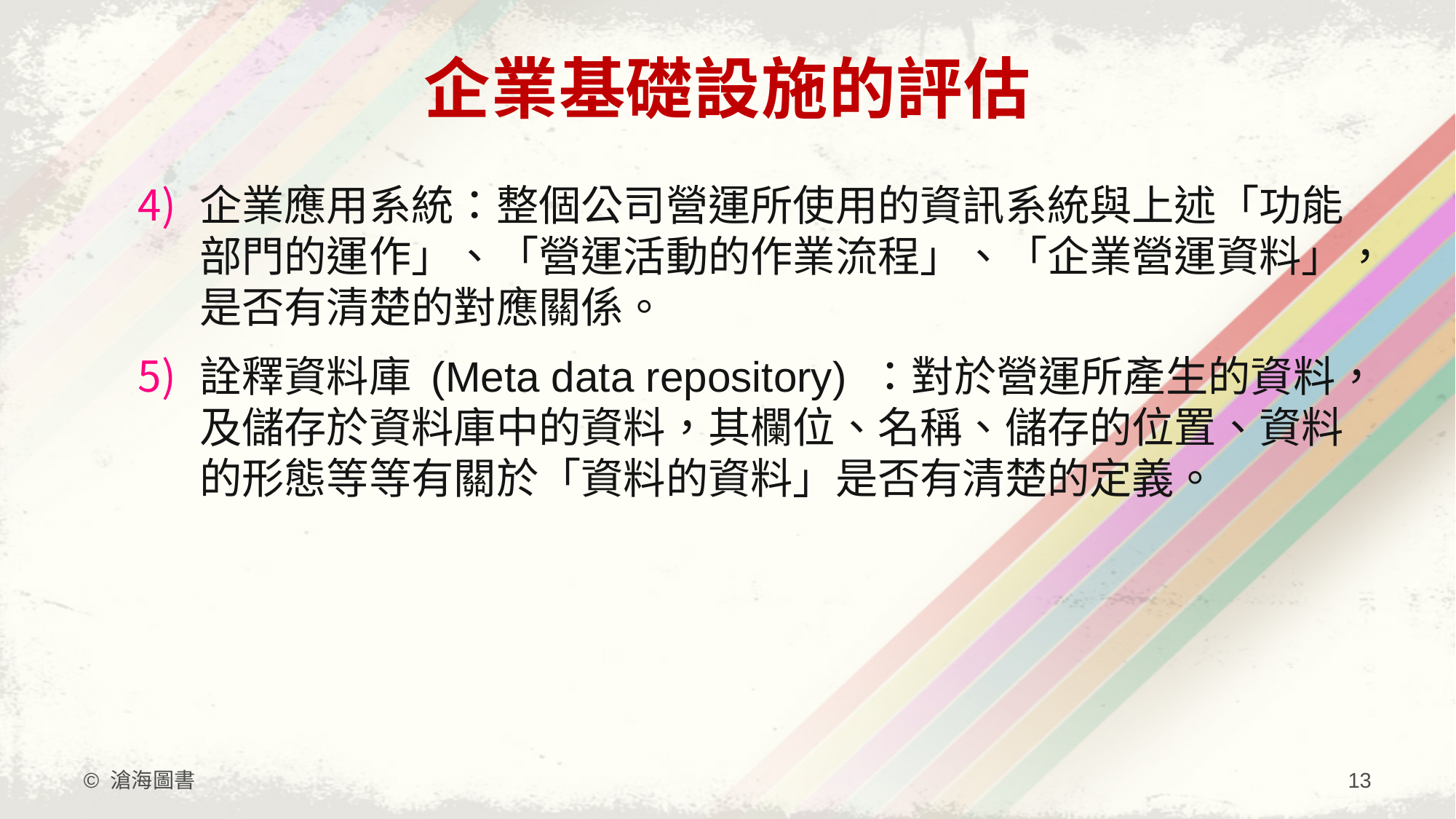

# 企業基礎設施的評估
企業應用系統：整個公司營運所使用的資訊系統與上述「功能部門的運作」、「營運活動的作業流程」、「企業營運資料」，是否有清楚的對應關係。
詮釋資料庫 (Meta data repository) ：對於營運所產生的資料，及儲存於資料庫中的資料，其欄位、名稱、儲存的位置、資料的形態等等有關於「資料的資料」是否有清楚的定義。

© 滄海圖書

13